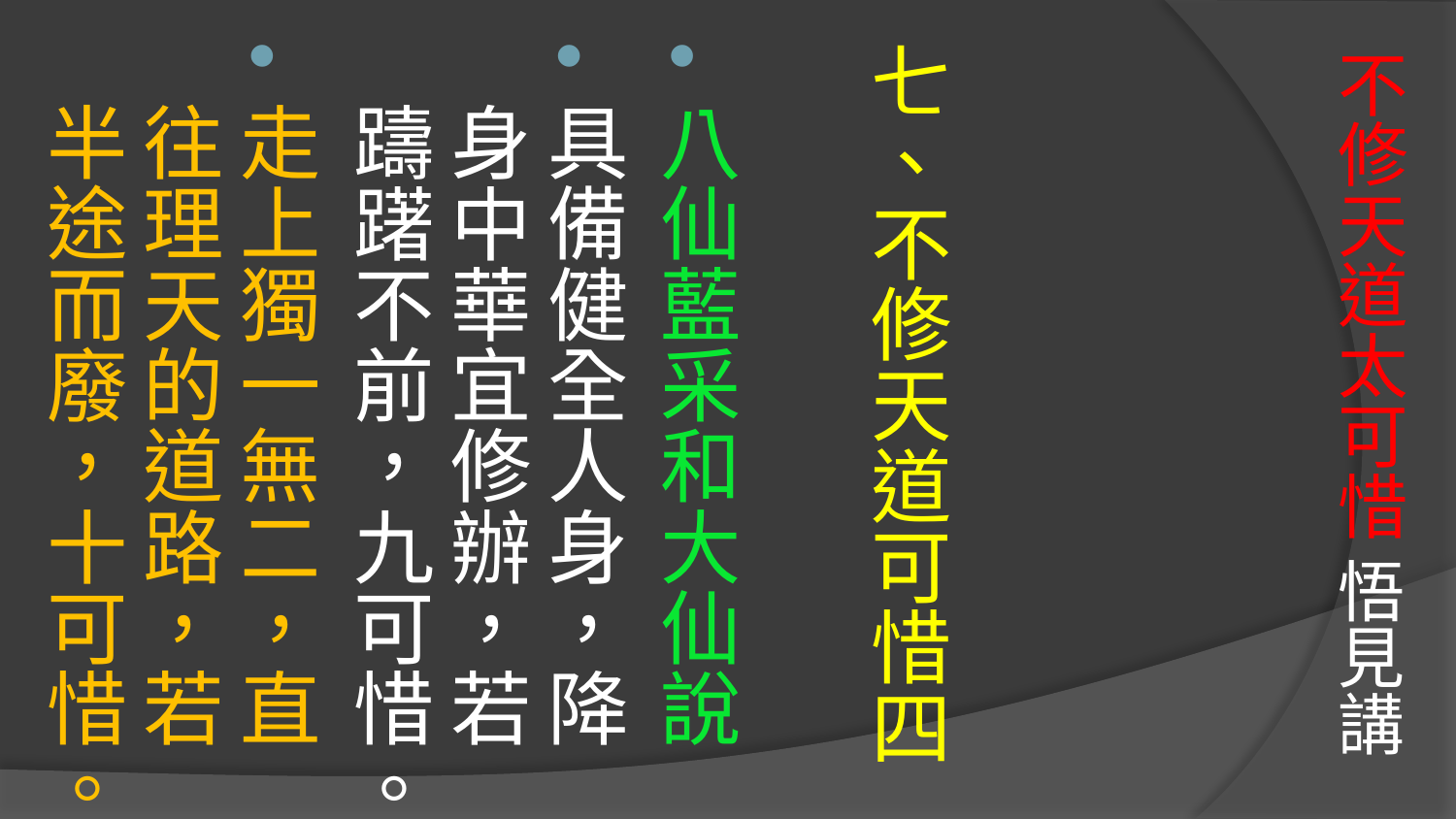

# 不修天道太可惜 悟見講
七、不修天道可惜四
八仙藍采和大仙說
具備健全人身，降身中華宜修辦，若躊躇不前，九可惜。
走上獨一無二，直往理天的道路，若半途而廢，十可惜。